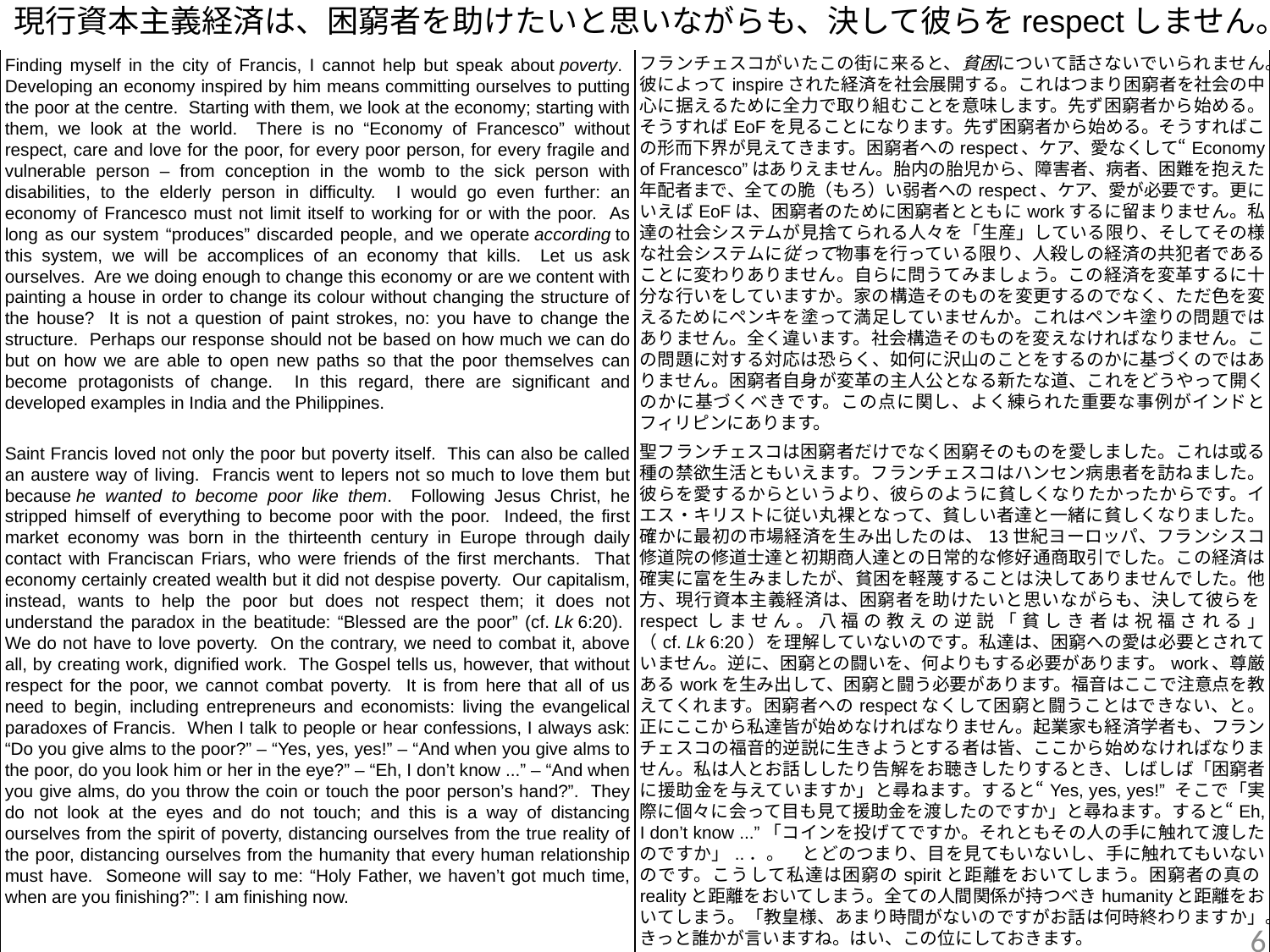

# 現行資本主義経済は、困窮者を助けたいと思いながらも、決して彼らをrespectしません。
| Finding myself in the city of Francis, I cannot help but speak about poverty. Developing an economy inspired by him means committing ourselves to putting the poor at the centre. Starting with them, we look at the economy; starting with them, we look at the world. There is no “Economy of Francesco” without respect, care and love for the poor, for every poor person, for every fragile and vulnerable person – from conception in the womb to the sick person with disabilities, to the elderly person in difficulty. I would go even further: an economy of Francesco must not limit itself to working for or with the poor. As long as our system “produces” discarded people, and we operate according to this system, we will be accomplices of an economy that kills. Let us ask ourselves. Are we doing enough to change this economy or are we content with painting a house in order to change its colour without changing the structure of the house? It is not a question of paint strokes, no: you have to change the structure. Perhaps our response should not be based on how much we can do but on how we are able to open new paths so that the poor themselves can become protagonists of change. In this regard, there are significant and developed examples in India and the Philippines. | フランチェスコがいたこの街に来ると、貧困について話さないでいられません。彼によってinspireされた経済を社会展開する。これはつまり困窮者を社会の中心に据えるために全力で取り組むことを意味します。先ず困窮者から始める。そうすればEoFを見ることになります。先ず困窮者から始める。そうすればこの形而下界が見えてきます。困窮者へのrespect、ケア、愛なくして“Economy of Francesco”はありえません。胎内の胎児から、障害者、病者、困難を抱えた年配者まで、全ての脆（もろ）い弱者へのrespect、ケア、愛が必要です。更にいえばEoFは、困窮者のために困窮者とともにworkするに留まりません。私達の社会システムが見捨てられる人々を「生産」している限り、そしてその様な社会システムに従って物事を行っている限り、人殺しの経済の共犯者であることに変わりありません。自らに問うてみましょう。この経済を変革するに十分な行いをしていますか。家の構造そのものを変更するのでなく、ただ色を変えるためにペンキを塗って満足していませんか。これはペンキ塗りの問題ではありません。全く違います。社会構造そのものを変えなければなりません。この問題に対する対応は恐らく、如何に沢山のことをするのかに基づくのではありません。困窮者自身が変革の主人公となる新たな道、これをどうやって開くのかに基づくべきです。この点に関し、よく練られた重要な事例がインドとフィリピンにあります。 |
| --- | --- |
| Saint Francis loved not only the poor but poverty itself. This can also be called an austere way of living. Francis went to lepers not so much to love them but because he wanted to become poor like them. Following Jesus Christ, he stripped himself of everything to become poor with the poor. Indeed, the first market economy was born in the thirteenth century in Europe through daily contact with Franciscan Friars, who were friends of the first merchants. That economy certainly created wealth but it did not despise poverty. Our capitalism, instead, wants to help the poor but does not respect them; it does not understand the paradox in the beatitude: “Blessed are the poor” (cf. Lk 6:20). We do not have to love poverty. On the contrary, we need to combat it, above all, by creating work, dignified work. The Gospel tells us, however, that without respect for the poor, we cannot combat poverty. It is from here that all of us need to begin, including entrepreneurs and economists: living the evangelical paradoxes of Francis. When I talk to people or hear confessions, I always ask: “Do you give alms to the poor?” – “Yes, yes, yes!” – “And when you give alms to the poor, do you look him or her in the eye?” – “Eh, I don’t know ...” – “And when you give alms, do you throw the coin or touch the poor person’s hand?”. They do not look at the eyes and do not touch; and this is a way of distancing ourselves from the spirit of poverty, distancing ourselves from the true reality of the poor, distancing ourselves from the humanity that every human relationship must have. Someone will say to me: “Holy Father, we haven’t got much time, when are you finishing?”: I am finishing now. | 聖フランチェスコは困窮者だけでなく困窮そのものを愛しました。これは或る種の禁欲生活ともいえます。フランチェスコはハンセン病患者を訪ねました。彼らを愛するからというより、彼らのように貧しくなりたかったからです。イエス・キリストに従い丸裸となって、貧しい者達と一緒に貧しくなりました。確かに最初の市場経済を生み出したのは、13世紀ヨーロッパ、フランシスコ修道院の修道士達と初期商人達との日常的な修好通商取引でした。この経済は確実に富を生みましたが、貧困を軽蔑することは決してありませんでした。他方、現行資本主義経済は、困窮者を助けたいと思いながらも、決して彼らをrespectしません。八福の教えの逆説「貧しき者は祝福される」（cf. Lk 6:20）を理解していないのです。私達は、困窮への愛は必要とされていません。逆に、困窮との闘いを、何よりもする必要があります。work、尊厳あるworkを生み出して、困窮と闘う必要があります。福音はここで注意点を教えてくれます。困窮者へのrespectなくして困窮と闘うことはできない、と。正にここから私達皆が始めなければなりません。起業家も経済学者も、フランチェスコの福音的逆説に生きようとする者は皆、ここから始めなければなりません。私は人とお話ししたり告解をお聴きしたりするとき、しばしば「困窮者に援助金を与えていますか」と尋ねます。すると“Yes, yes, yes!” そこで「実際に個々に会って目も見て援助金を渡したのですか」と尋ねます。すると“Eh, I don’t know ...”「コインを投げてですか。それともその人の手に触れて渡したのですか」..．。　とどのつまり、目を見てもいないし、手に触れてもいないのです。こうして私達は困窮のspiritと距離をおいてしまう。困窮者の真のrealityと距離をおいてしまう。全ての人間関係が持つべきhumanityと距離をおいてしまう。「教皇様、あまり時間がないのですがお話は何時終わりますか」。きっと誰かが言いますね。はい、この位にしておきます。 |
6